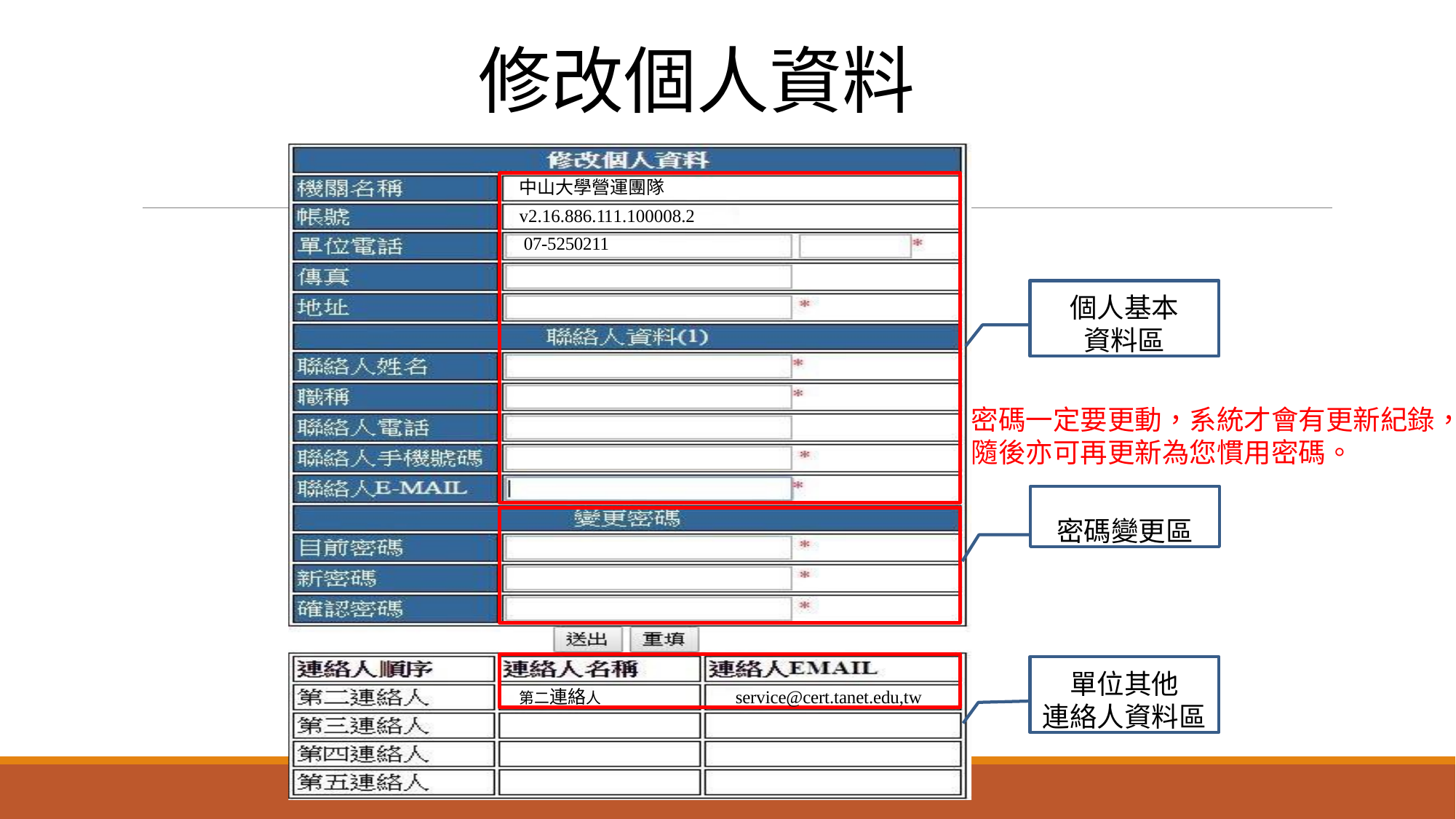

# 修改個人資料

中山大學營運團隊 v2.16.886.111.100008.2  07-5250211

個人基本
資料區

密碼一定要更動，系統才會有更新紀錄，隨後亦可再更新為您慣用密碼。

密碼變更區

第二連絡人	service@cert.tanet.edu,tw
單位其他 連絡人資料區